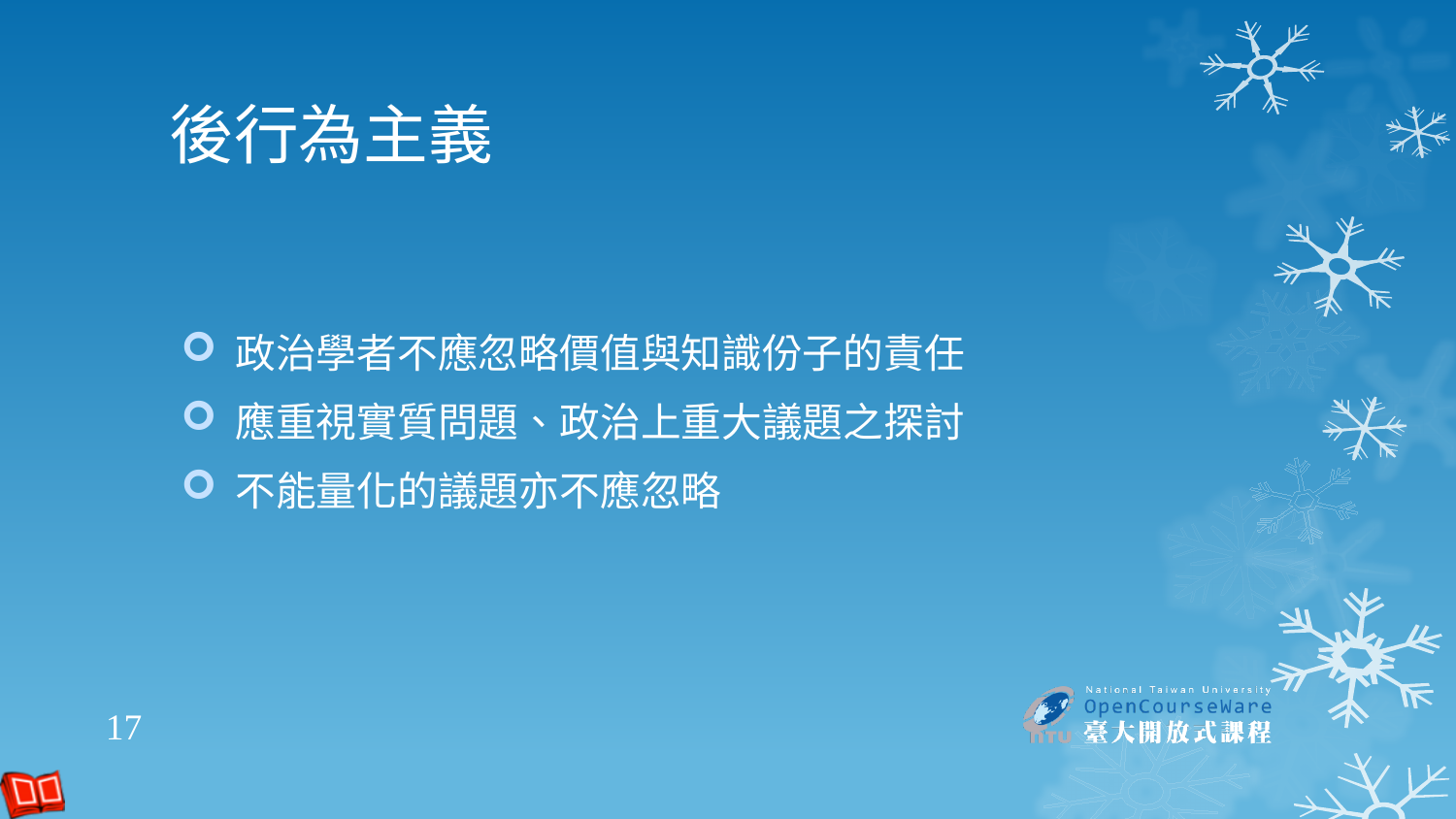

# 後行為主義
政治學者不應忽略價值與知識份子的責任
應重視實質問題、政治上重大議題之探討
不能量化的議題亦不應忽略
17